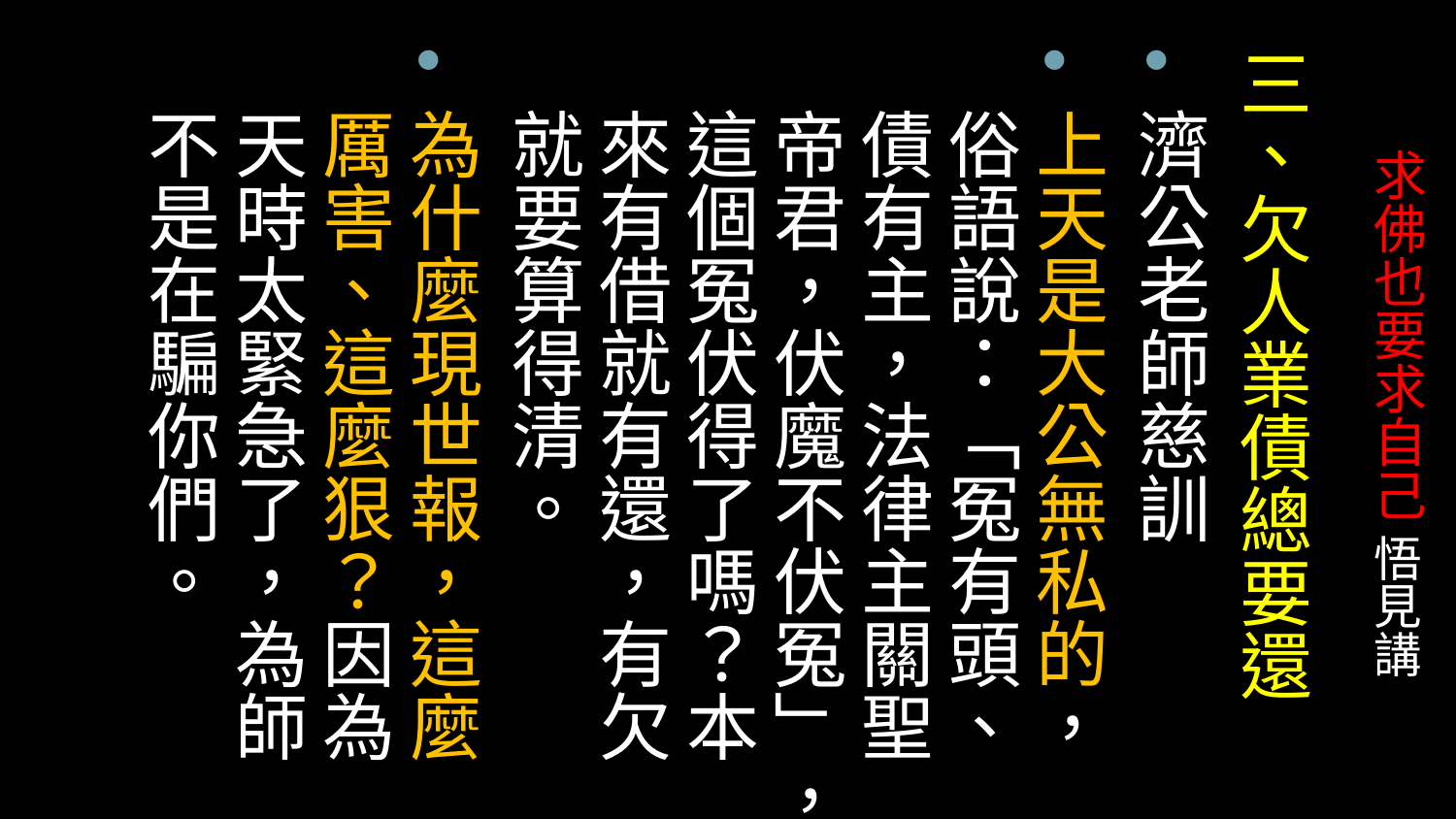

三、欠人業債總要還
濟公老師慈訓
上天是大公無私的，俗語說：「冤有頭、債有主，法律主關聖帝君，伏魔不伏冤」，這個冤伏得了嗎？本來有借就有還，有欠就要算得清。
為什麼現世報，這麼厲害、這麼狠？因為天時太緊急了，為師不是在騙你們。

# 求佛也要求自己 悟見講